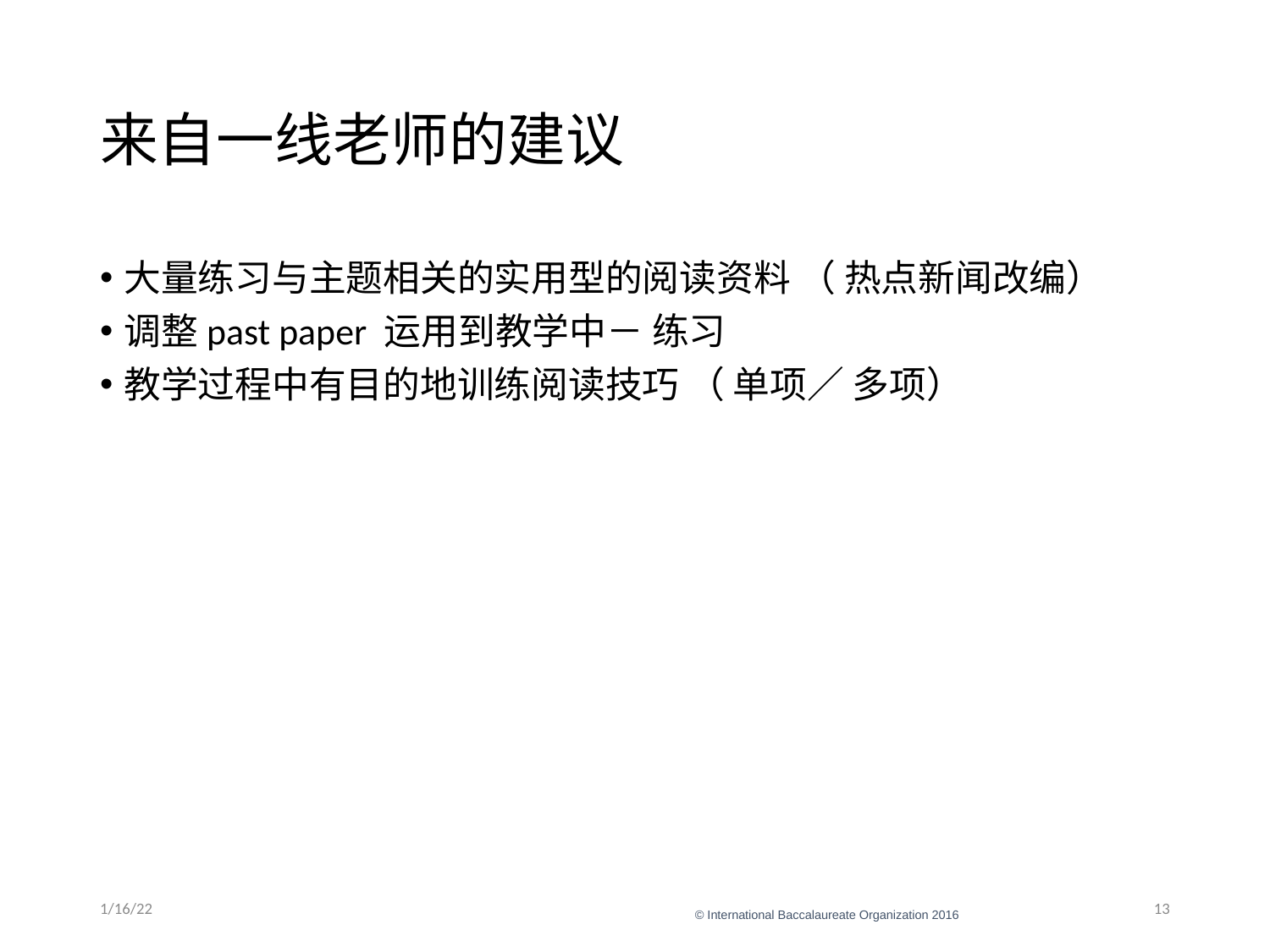

# 来自一线老师的建议
大量练习与主题相关的实用型的阅读资料 （ 热点新闻改编）
调整past paper 运用到教学中－ 练习
教学过程中有目的地训练阅读技巧 （ 单项／ 多项）

1/16/22
13